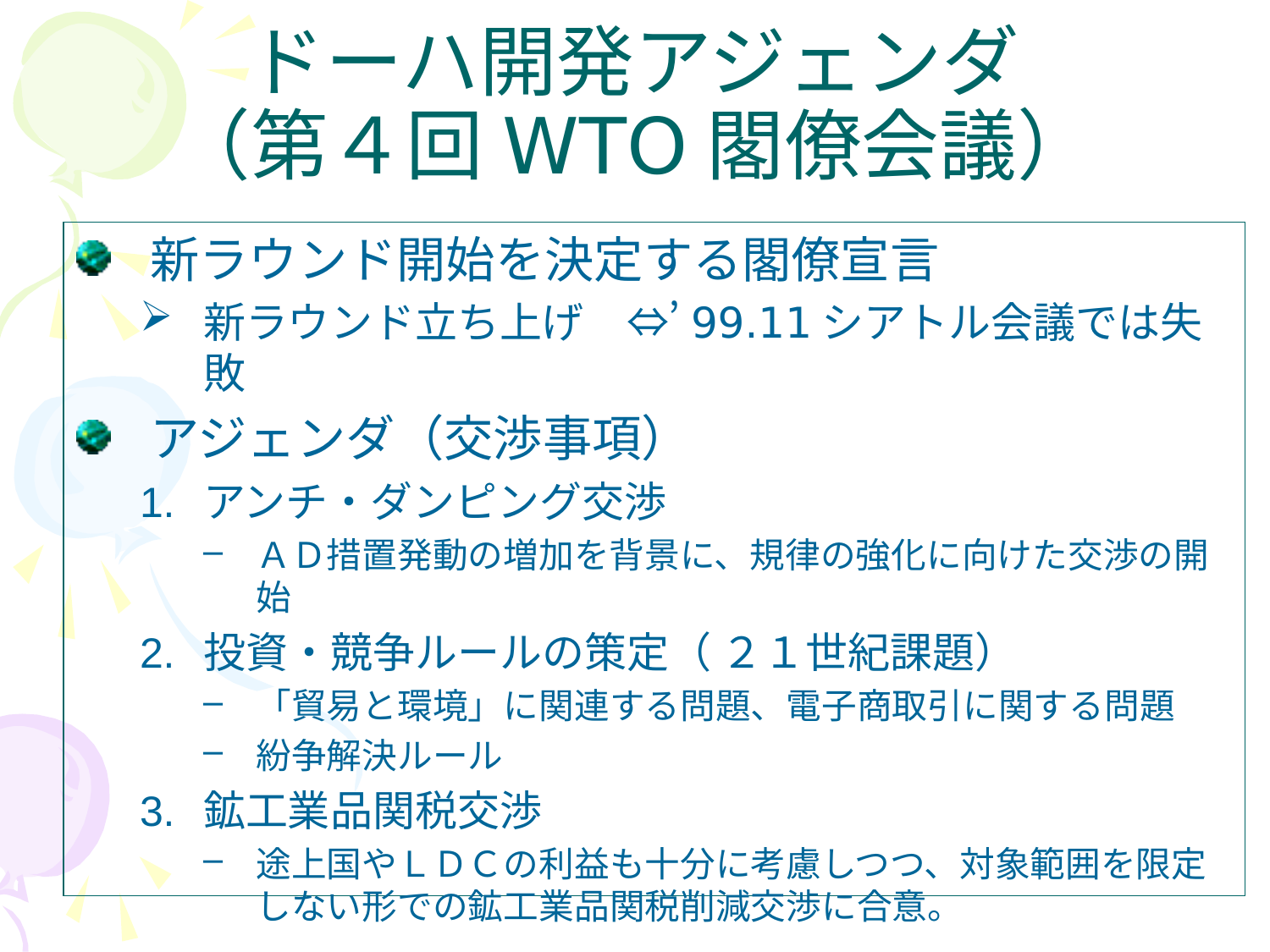

# ドーハ開発アジェンダ （第４回WTO閣僚会議）
新ラウンド開始を決定する閣僚宣言
新ラウンド立ち上げ　⇔’99.11シアトル会議では失敗
アジェンダ（交渉事項）
アンチ・ダンピング交渉
ＡＤ措置発動の増加を背景に、規律の強化に向けた交渉の開始
投資・競争ルールの策定（ ２１世紀課題）
「貿易と環境」に関連する問題、電子商取引に関する問題
紛争解決ルール
鉱工業品関税交渉
途上国やＬＤＣの利益も十分に考慮しつつ、対象範囲を限定しない形での鉱工業品関税削減交渉に合意。